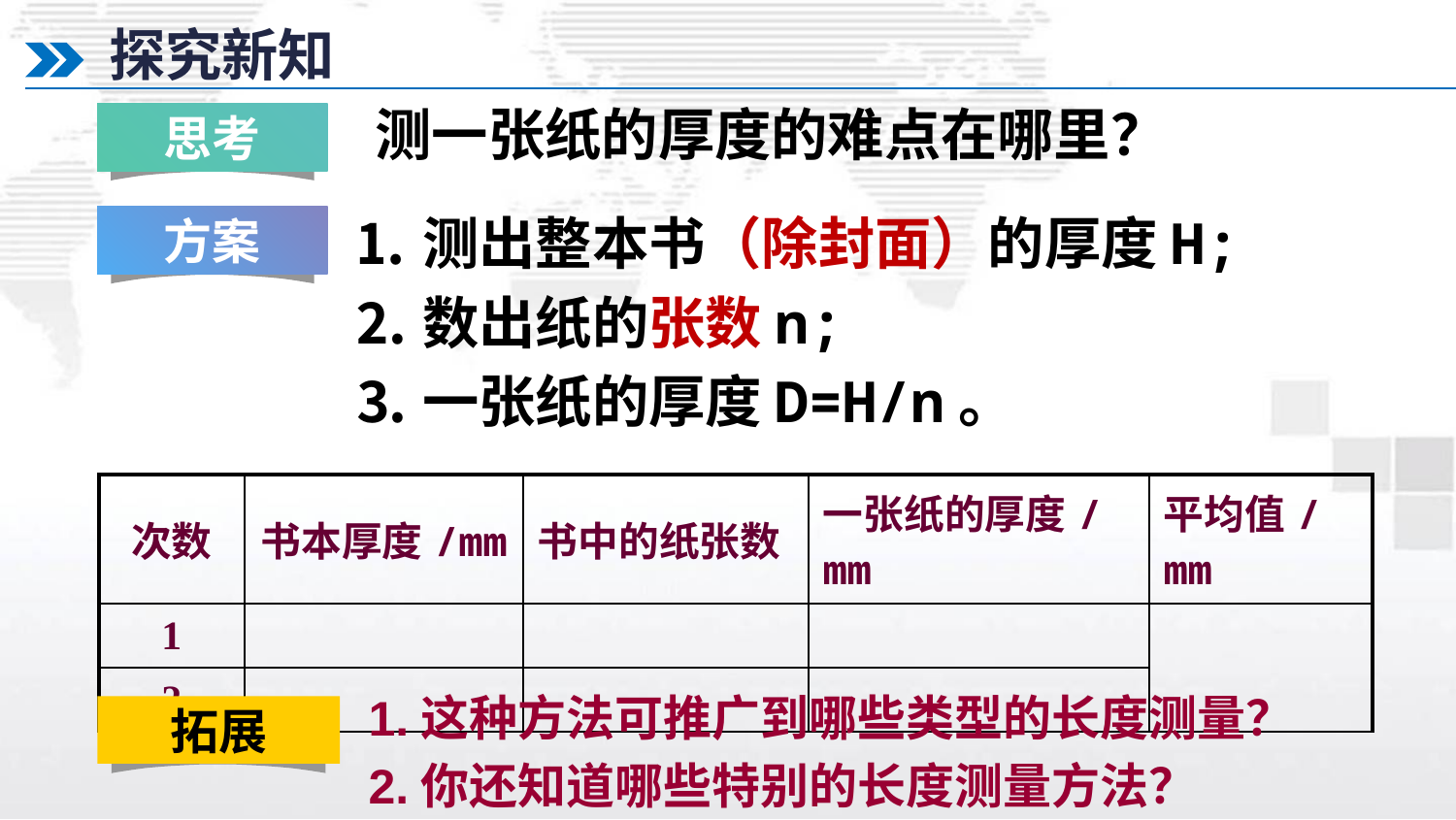

# 探究新知
测一张纸的厚度的难点在哪里？
思考

⒈测出整本书（除封面）的厚度H;
⒉数出纸的张数n;
⒊一张纸的厚度D=H/n。
方案

| 次数 | 书本厚度/mm | 书中的纸张数 | 一张纸的厚度/mm | 平均值/mm |
| --- | --- | --- | --- | --- |
| 1 |  |  |  |  |
| 2 |  |  |  |  |
1.这种方法可推广到哪些类型的长度测量？
2.你还知道哪些特别的长度测量方法？
拓展